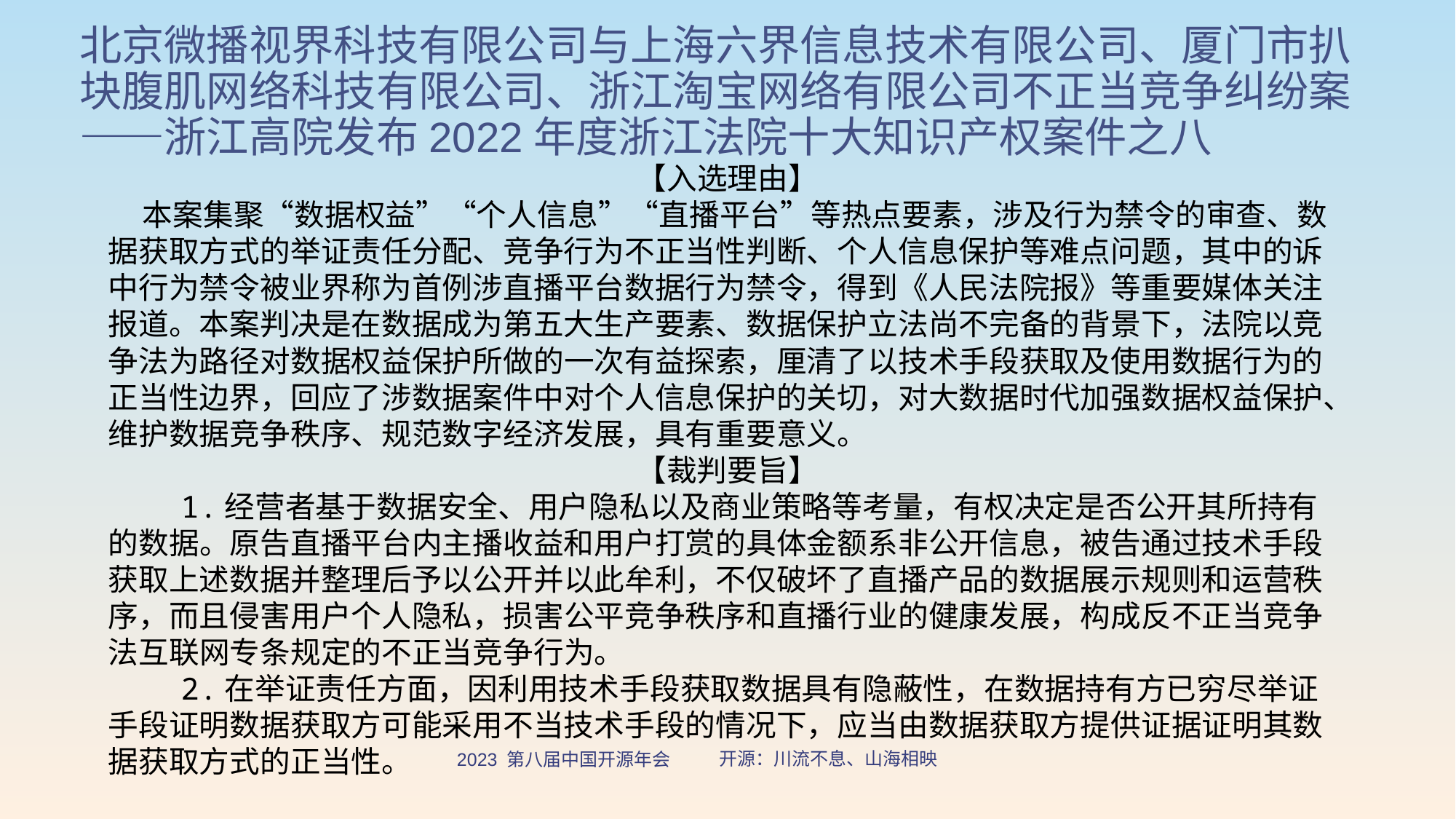

# 北京微播视界科技有限公司与上海六界信息技术有限公司、厦门市扒块腹肌网络科技有限公司、浙江淘宝网络有限公司不正当竞争纠纷案——浙江高院发布2022年度浙江法院十大知识产权案件之八
【入选理由】
    本案集聚“数据权益”“个人信息”“直播平台”等热点要素，涉及行为禁令的审查、数据获取方式的举证责任分配、竞争行为不正当性判断、个人信息保护等难点问题，其中的诉中行为禁令被业界称为首例涉直播平台数据行为禁令，得到《人民法院报》等重要媒体关注报道。本案判决是在数据成为第五大生产要素、数据保护立法尚不完备的背景下，法院以竞争法为路径对数据权益保护所做的一次有益探索，厘清了以技术手段获取及使用数据行为的正当性边界，回应了涉数据案件中对个人信息保护的关切，对大数据时代加强数据权益保护、维护数据竞争秩序、规范数字经济发展，具有重要意义。
【裁判要旨】
    1.经营者基于数据安全、用户隐私以及商业策略等考量，有权决定是否公开其所持有的数据。原告直播平台内主播收益和用户打赏的具体金额系非公开信息，被告通过技术手段获取上述数据并整理后予以公开并以此牟利，不仅破坏了直播产品的数据展示规则和运营秩序，而且侵害用户个人隐私，损害公平竞争秩序和直播行业的健康发展，构成反不正当竞争法互联网专条规定的不正当竞争行为。
    2.在举证责任方面，因利用技术手段获取数据具有隐蔽性，在数据持有方已穷尽举证手段证明数据获取方可能采用不当技术手段的情况下，应当由数据获取方提供证据证明其数据获取方式的正当性。